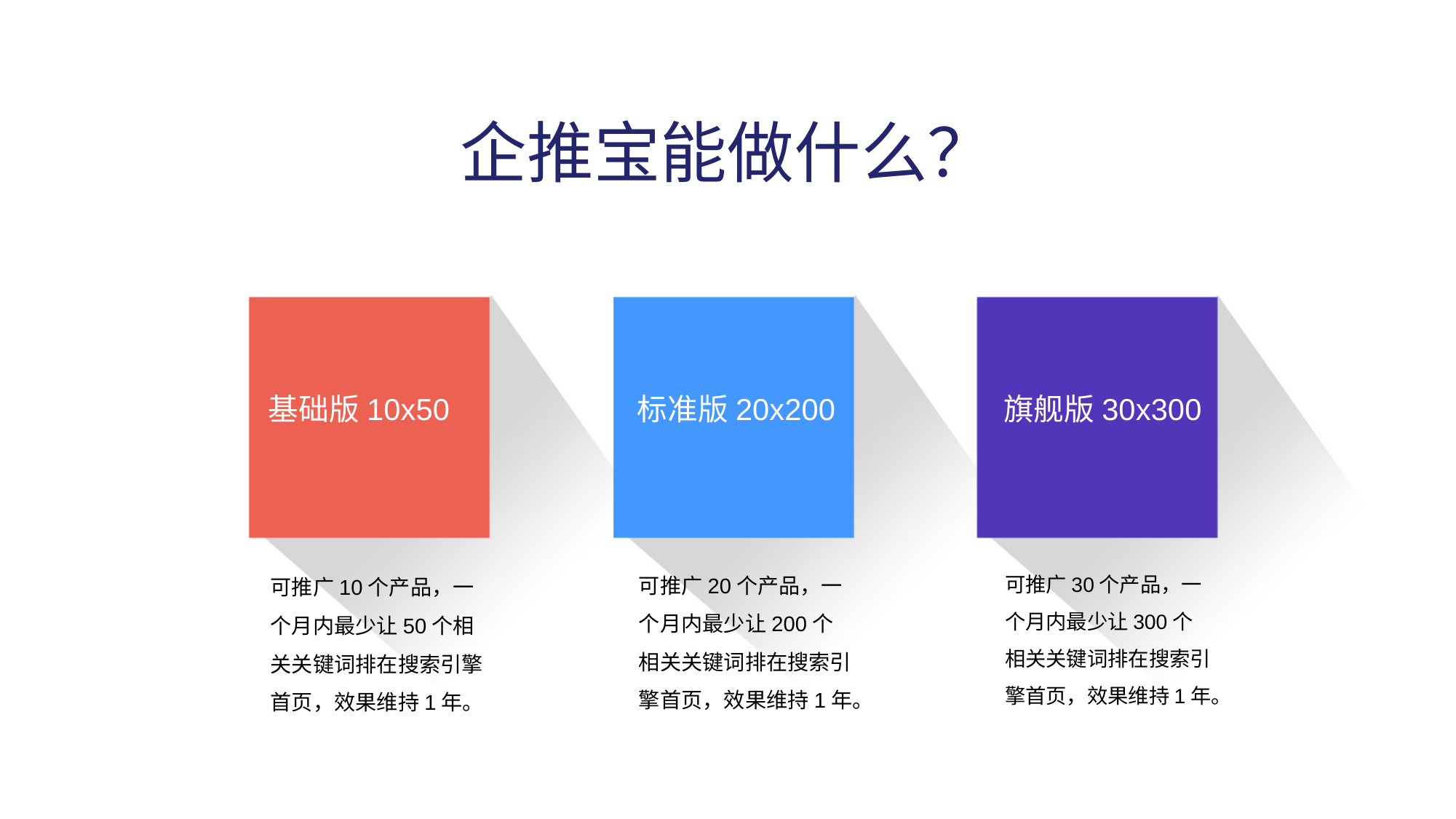

# 企推宝能做什么？
基础版10x50
标准版20x200
旗舰版30x300
可推广20个产品，一个月内最少让200个相关关键词排在搜索引擎首页，效果维持1年。
可推广30个产品，一个月内最少让300个相关关键词排在搜索引擎首页，效果维持1年。
可推广10个产品，一个月内最少让50个相关关键词排在搜索引擎首页，效果维持1年。